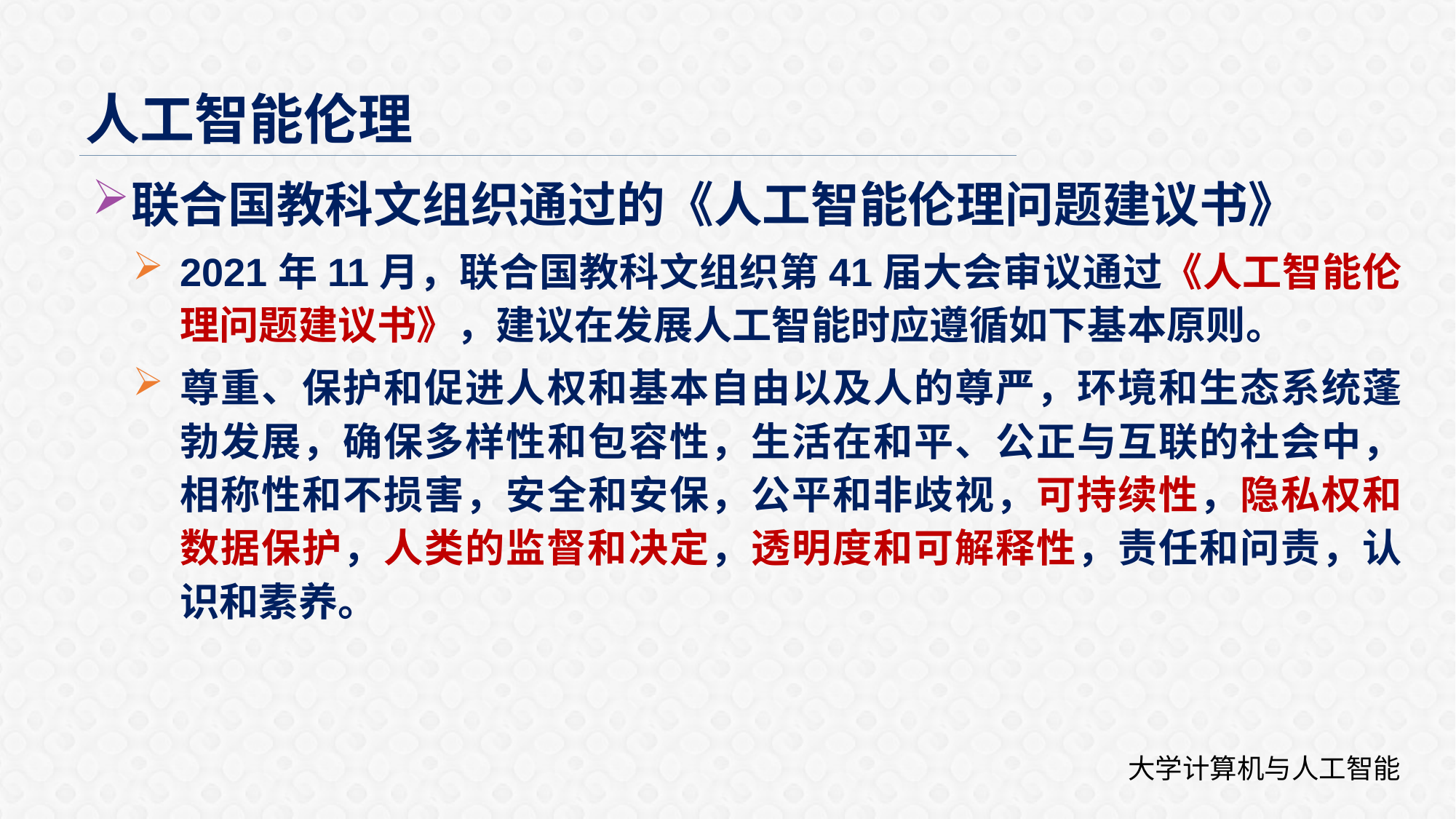

人工智能伦理
联合国教科文组织通过的《人工智能伦理问题建议书》
2021年11月，联合国教科文组织第41届大会审议通过《人工智能伦理问题建议书》，建议在发展人工智能时应遵循如下基本原则。
尊重、保护和促进人权和基本自由以及人的尊严，环境和生态系统蓬勃发展，确保多样性和包容性，生活在和平、公正与互联的社会中，相称性和不损害，安全和安保，公平和非歧视，可持续性，隐私权和数据保护，人类的监督和决定，透明度和可解释性，责任和问责，认识和素养。